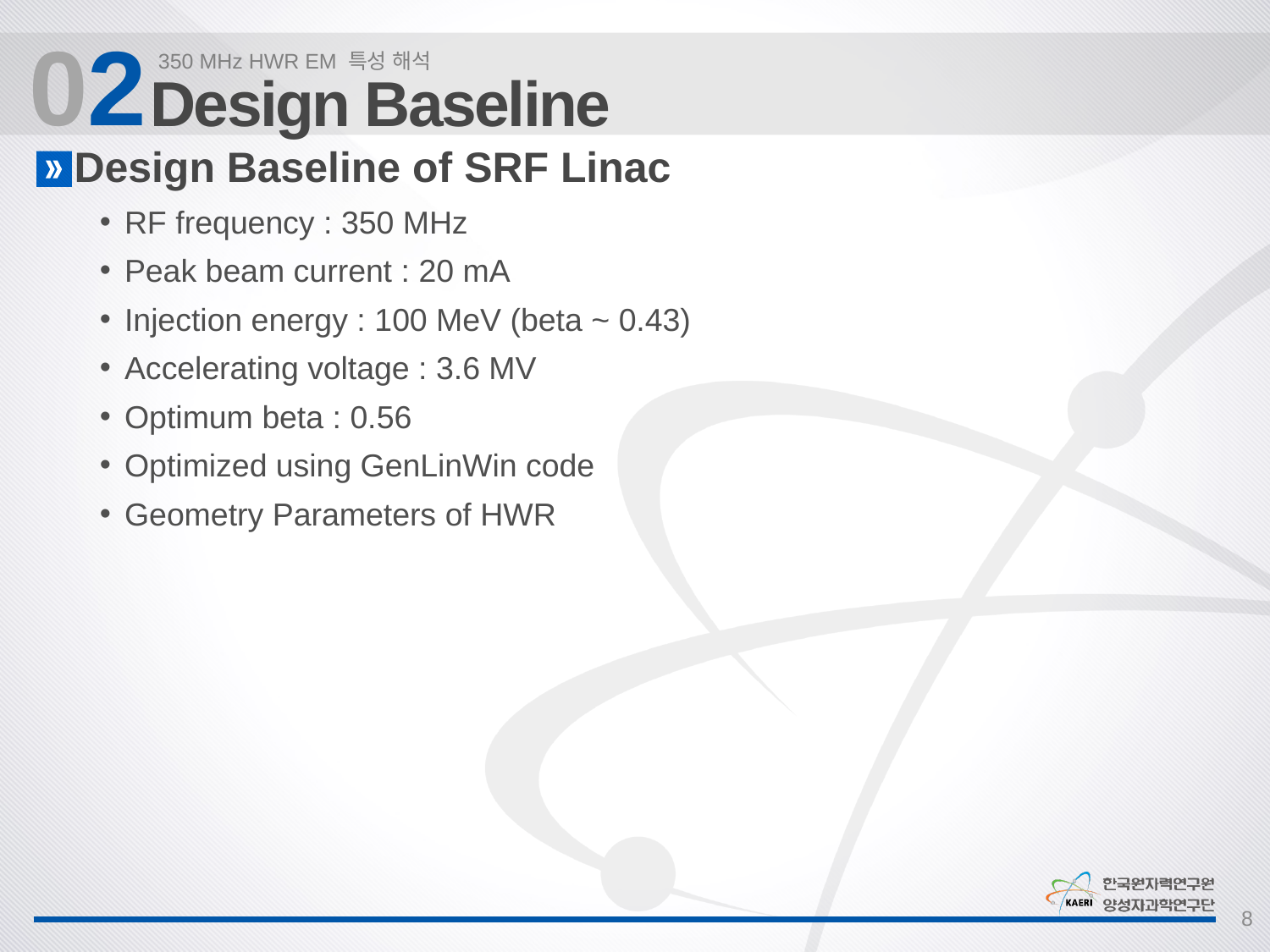

02
350 MHz HWR EM 특성 해석
Design Baseline
Design Baseline of SRF Linac

RF frequency : 350 MHz
Peak beam current : 20 mA
Injection energy : 100 MeV (beta ~ 0.43)
Accelerating voltage : 3.6 MV
Optimum beta : 0.56
Optimized using GenLinWin code
Geometry Parameters of HWR
8